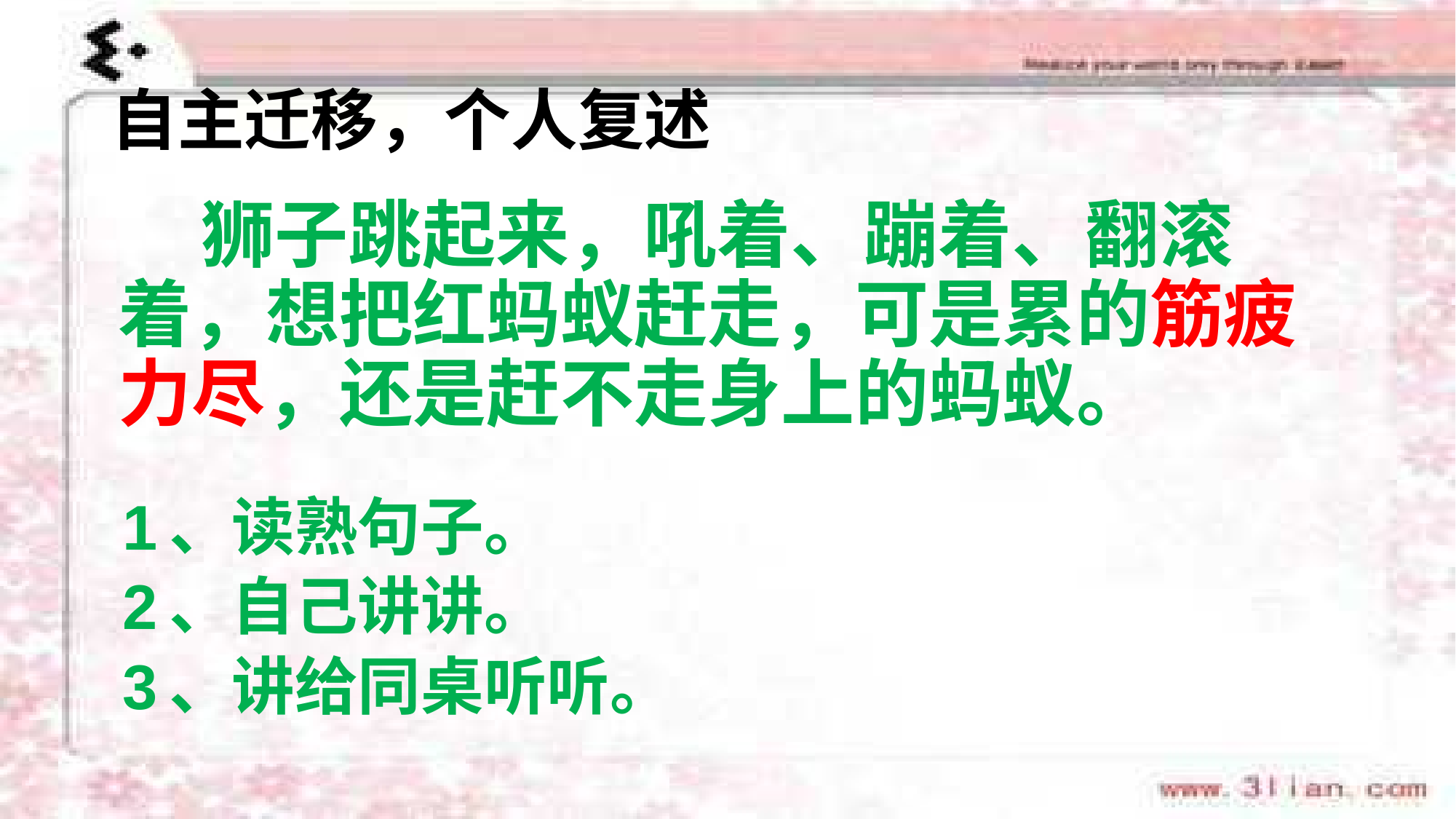

# 自主迁移，个人复述
    狮子跳起来，吼着、蹦着、翻滚着，想把红蚂蚁赶走，可是累的筋疲力尽，还是赶不走身上的蚂蚁。
1、读熟句子。
2、自己讲讲。
3、讲给同桌听听。